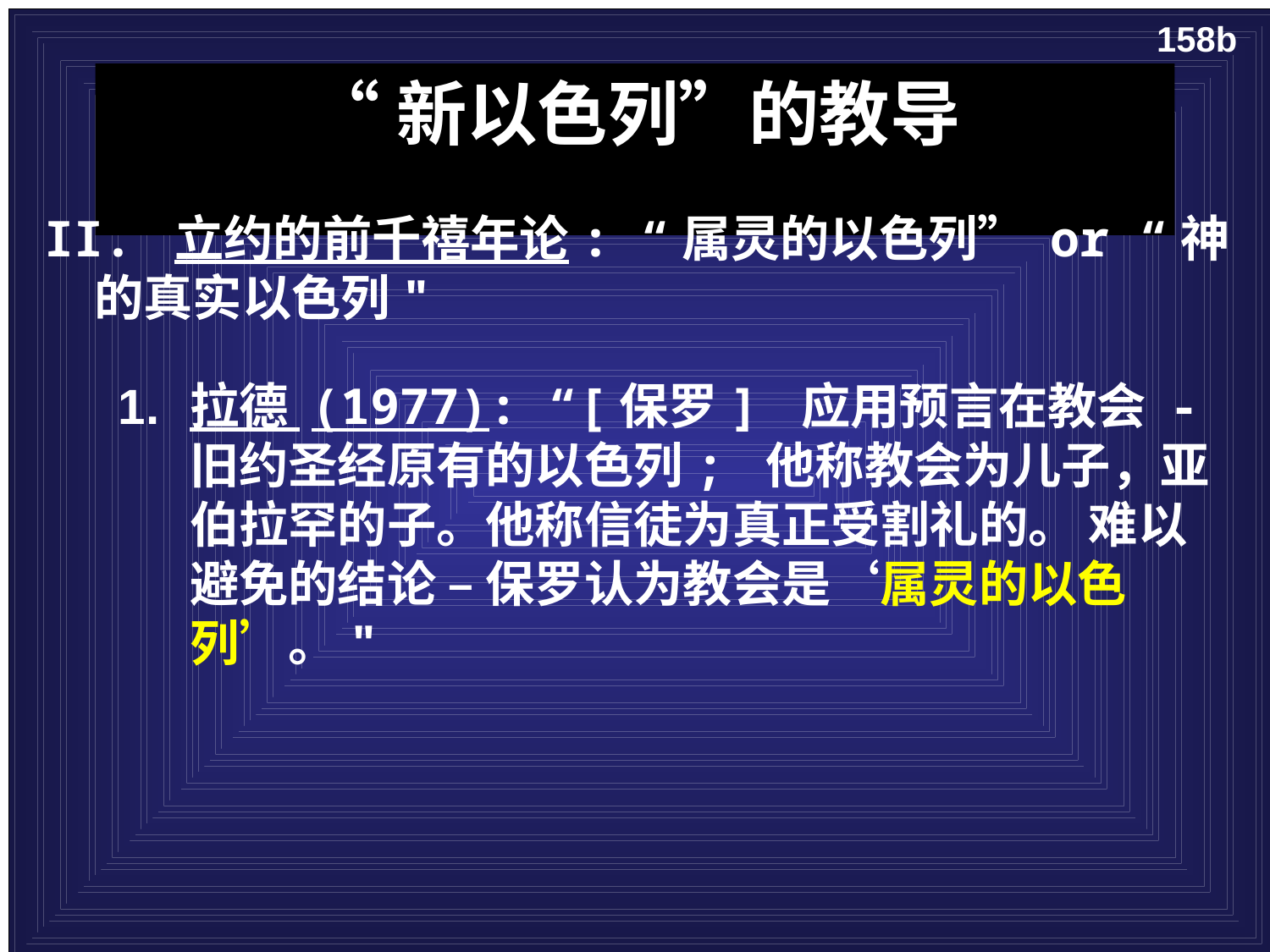

158b
“新以色列”的教导
II. 立约的前千禧年论: “属灵的以色列” or “神的真实以色列"
1.	拉德 (1977): “[保罗] 应用预言在教会 - 旧约圣经原有的以色列; 他称教会为儿子，亚伯拉罕的子。他称信徒为真正受割礼的。 难以避免的结论 – 保罗认为教会是‘属灵的以色列’。"